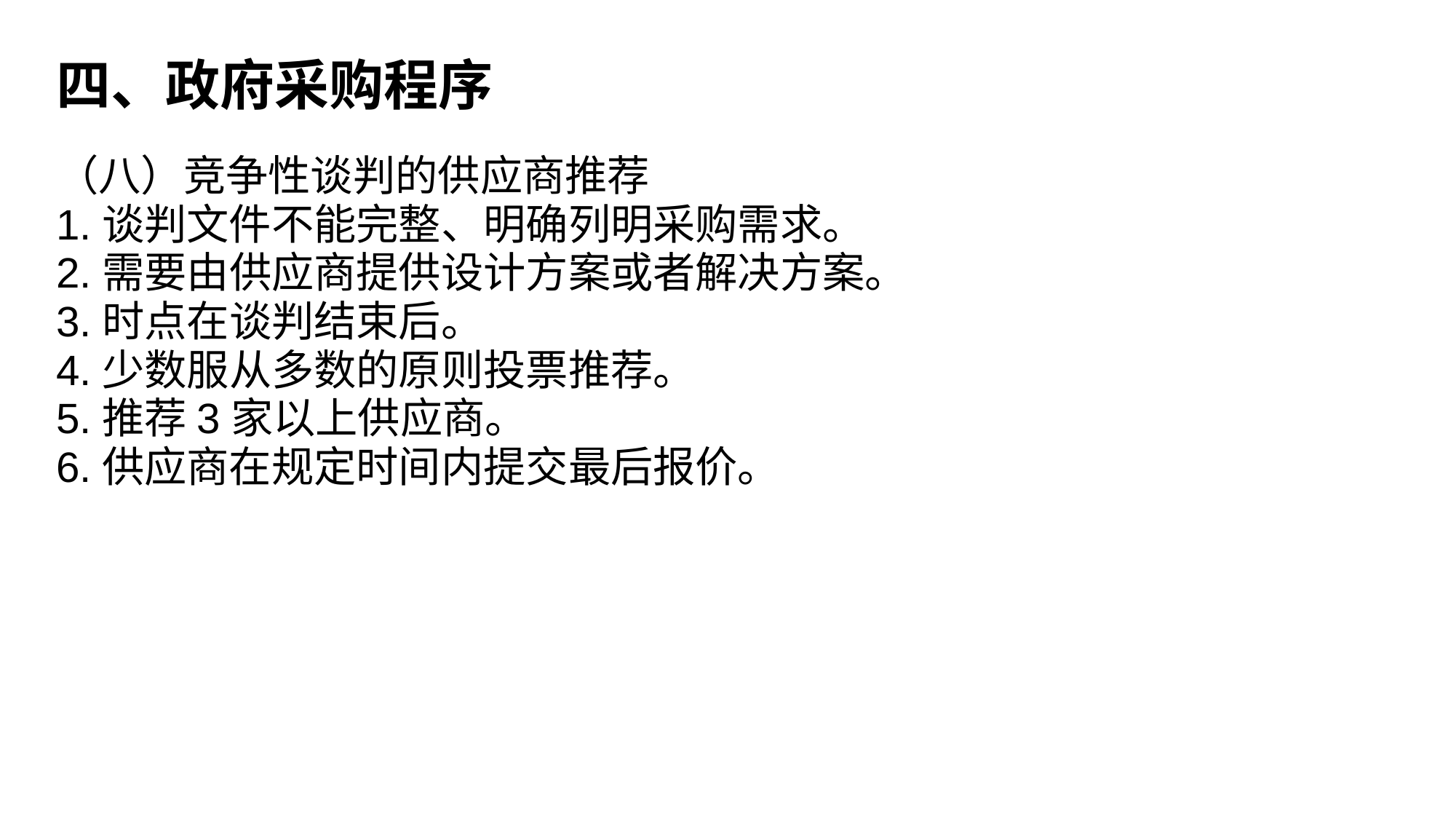

四、政府采购程序
（八）竞争性谈判的供应商推荐
1.谈判文件不能完整、明确列明采购需求。
2.需要由供应商提供设计方案或者解决方案。
3.时点在谈判结束后。
4.少数服从多数的原则投票推荐。
5.推荐3家以上供应商。
6.供应商在规定时间内提交最后报价。